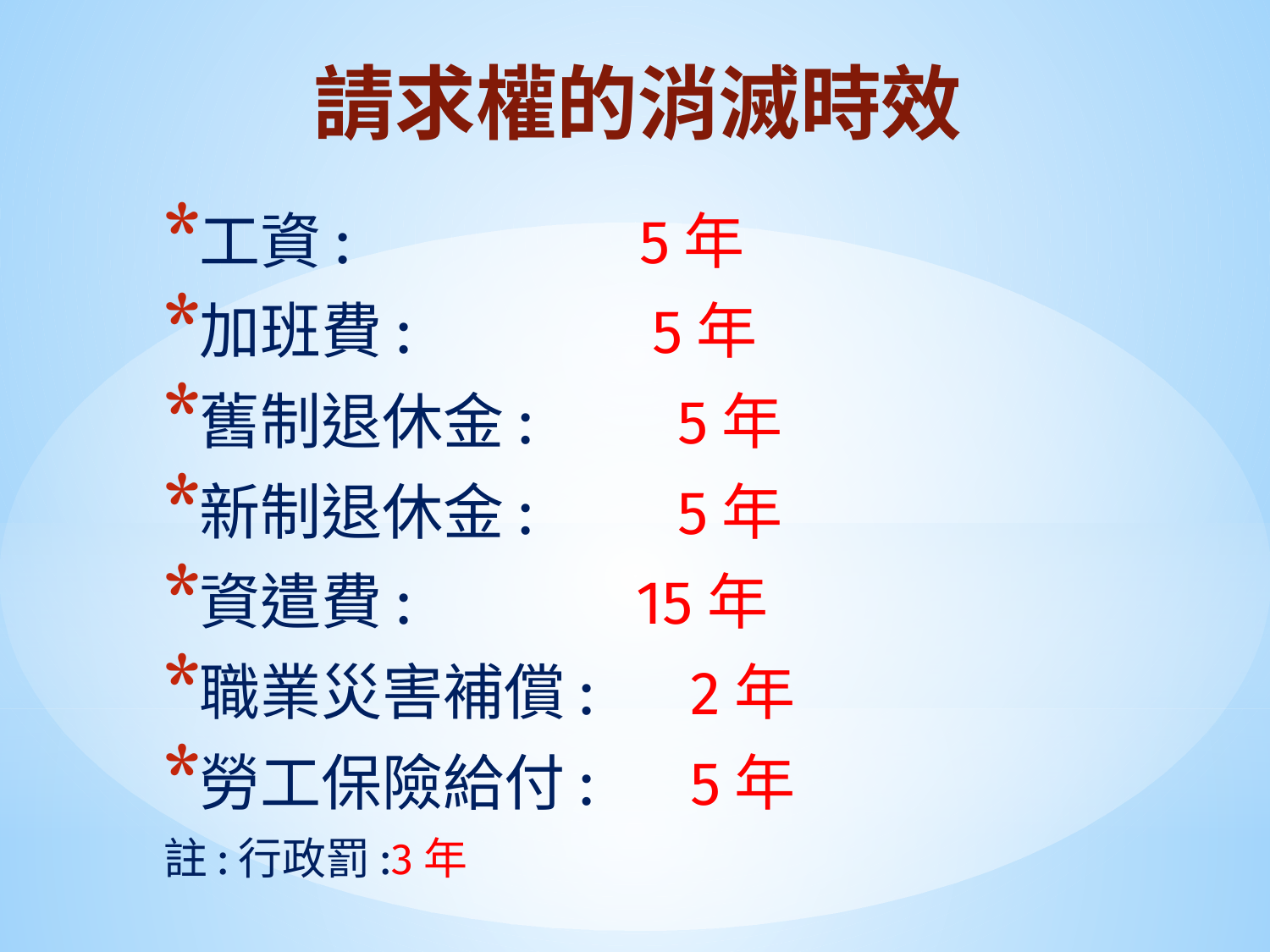

# 請求權的消滅時效
工資:                  5年
加班費:               5年
舊制退休金:         5年
新制退休金:         5年
資遣費:              15年
職業災害補償:      2年
勞工保險給付:      5年
註:行政罰:3年